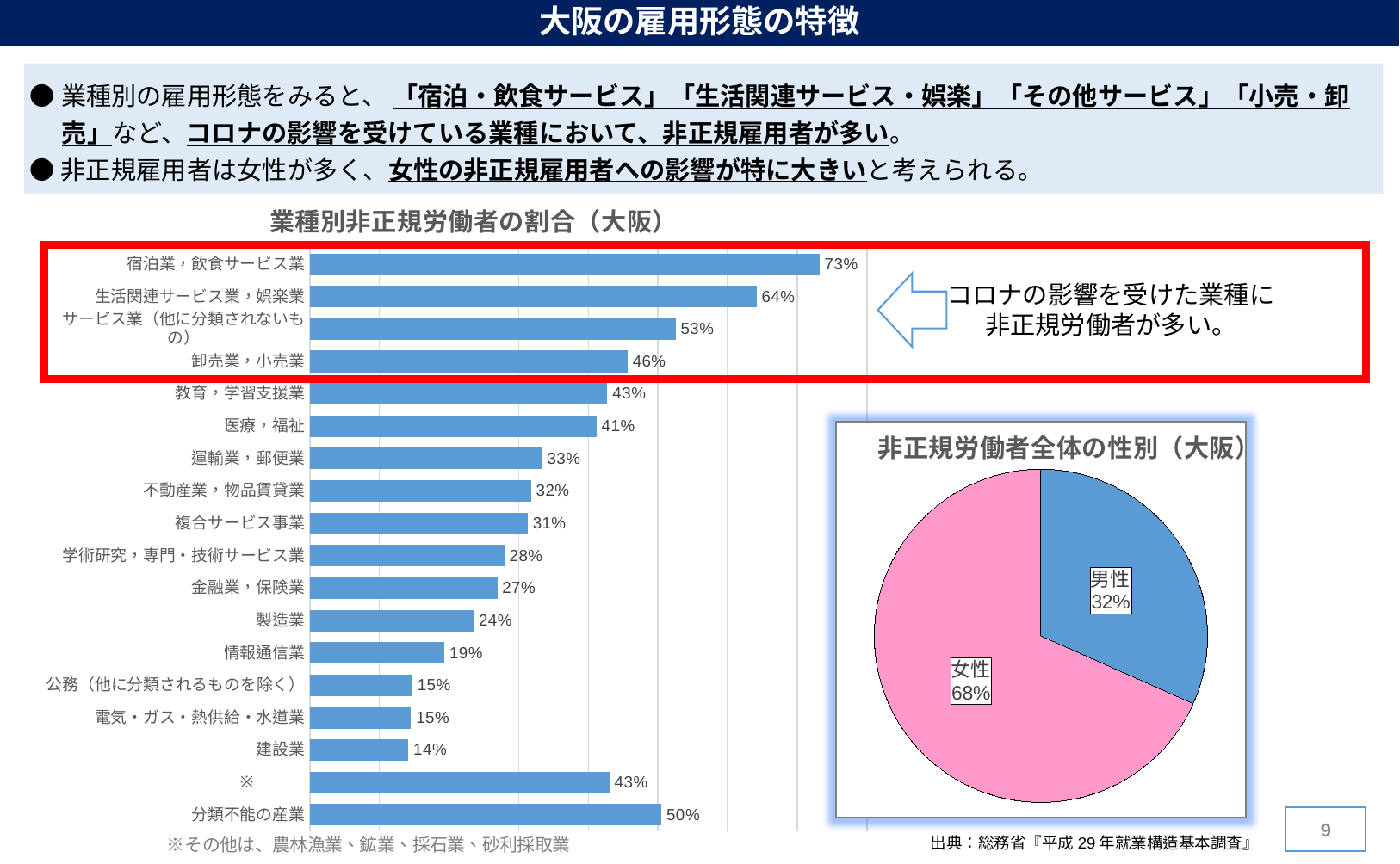

大阪の雇用形態の特徴
 ●業種別の雇用形態をみると、 「宿泊・飲食サービス」「生活関連サービス・娯楽」「その他サービス」「小売・卸売」など、コロナの影響を受けている業種において、非正規雇用者が多い。
 ●非正規雇用者は女性が多く、女性の非正規雇用者への影響が特に大きいと考えられる。

### Chart: 業種別非正規労働者の割合（大阪）

| Category |  |
|---|---|
| 宿泊業，飲食サービス業 | 0.7318932655654383 |
| 生活関連サービス業，娯楽業 | 0.6415441176470589 |
| サービス業（他に分類されないもの） | 0.5253957783641161 |
| 卸売業，小売業 | 0.45629060838747787 |
| 教育，学習支援業 | 0.4273589615576635 |
| 医療，福祉 | 0.4116575591985428 |
| 運輸業，郵便業 | 0.33384204502098436 |
| 不動産業，物品賃貸業 | 0.31776765375854216 |
| 複合サービス事業 | 0.3128834355828221 |
| 学術研究，専門・技術サービス業 | 0.2795138888888889 |
| 金融業，保険業 | 0.26919758412424505 |
| 製造業 | 0.23544857768052516 |
| 情報通信業 | 0.19332298136645962 |
| 公務（他に分類されるものを除く） | 0.14722004698512137 |
| 電気・ガス・熱供給・水道業 | 0.14545454545454545 |
| 建設業 | 0.14173228346456693 |
| その他※ | 0.43023255813953487 |
| 分類不能の産業 | 0.5049911920140928 |
コロナの影響を受けた業種に
非正規労働者が多い。

### Chart: 非正規労働者全体の性別（大阪）

| Category | 性別 |
|---|---|
| 男性 | 486200.0 |
| 女性 | 1049700.0 |
9
出典：総務省『平成29年就業構造基本調査』